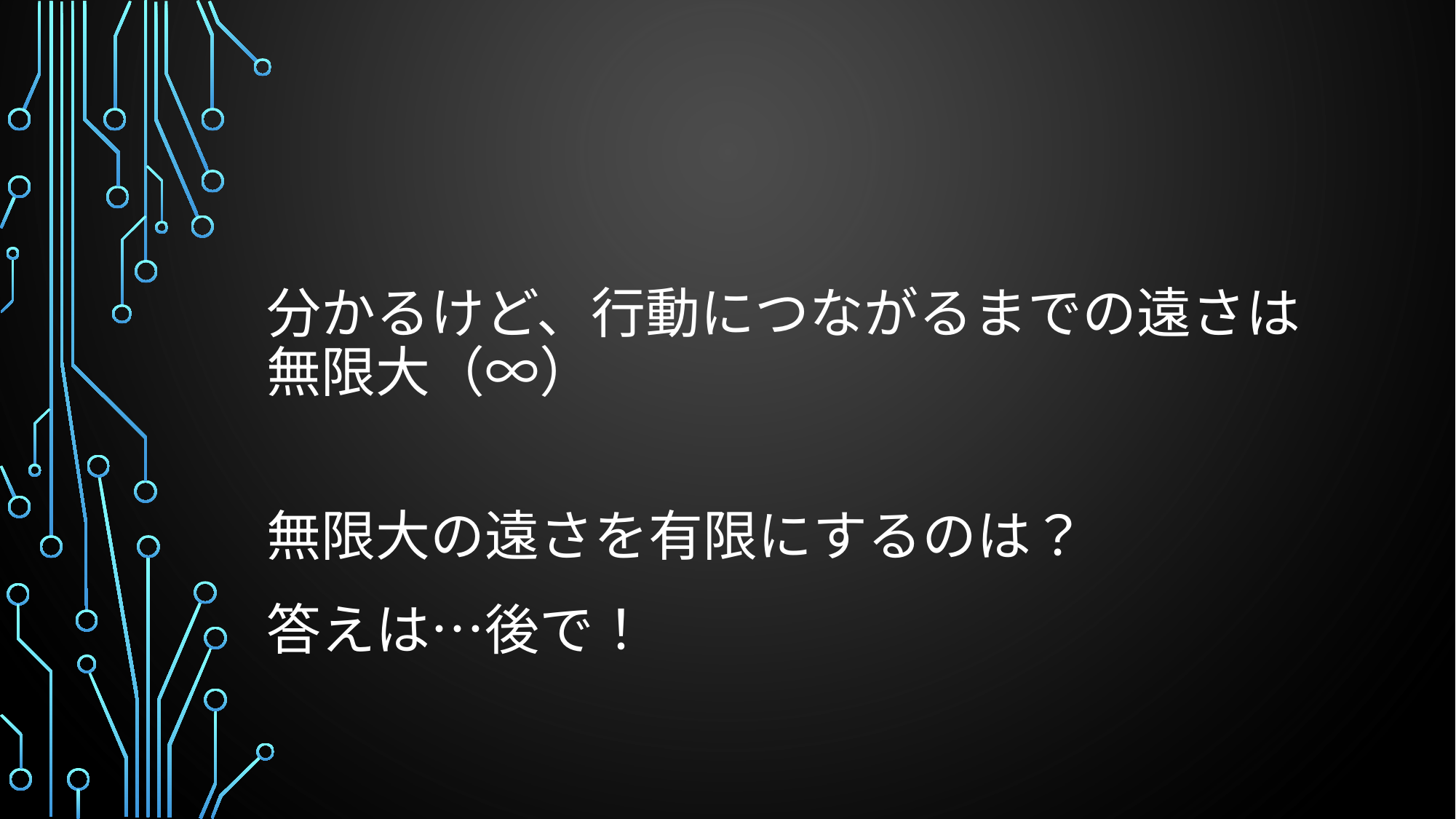

# 分かるけど、行動につながるまでの遠さは無限大（∞）
無限大の遠さを有限にするのは？
答えは…後で！